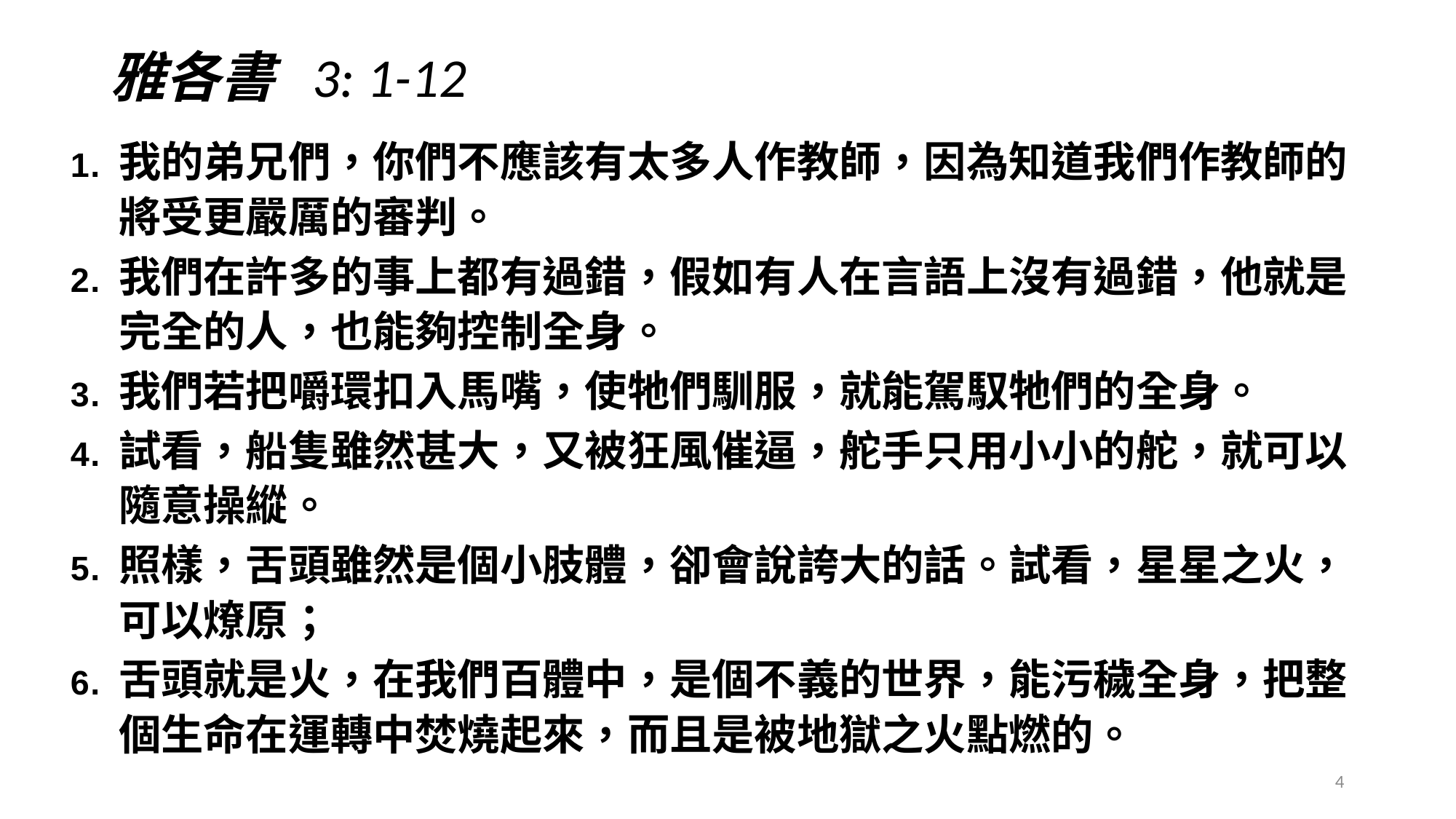

# 雅各書  3: 1-12
我的弟兄們，你們不應該有太多人作教師，因為知道我們作教師的將受更嚴厲的審判。
我們在許多的事上都有過錯，假如有人在言語上沒有過錯，他就是完全的人，也能夠控制全身。
我們若把嚼環扣入馬嘴，使牠們馴服，就能駕馭牠們的全身。
試看，船隻雖然甚大，又被狂風催逼，舵手只用小小的舵，就可以隨意操縱。
照樣，舌頭雖然是個小肢體，卻會說誇大的話。試看，星星之火，可以燎原；
舌頭就是火，在我們百體中，是個不義的世界，能污穢全身，把整個生命在運轉中焚燒起來，而且是被地獄之火點燃的。

4